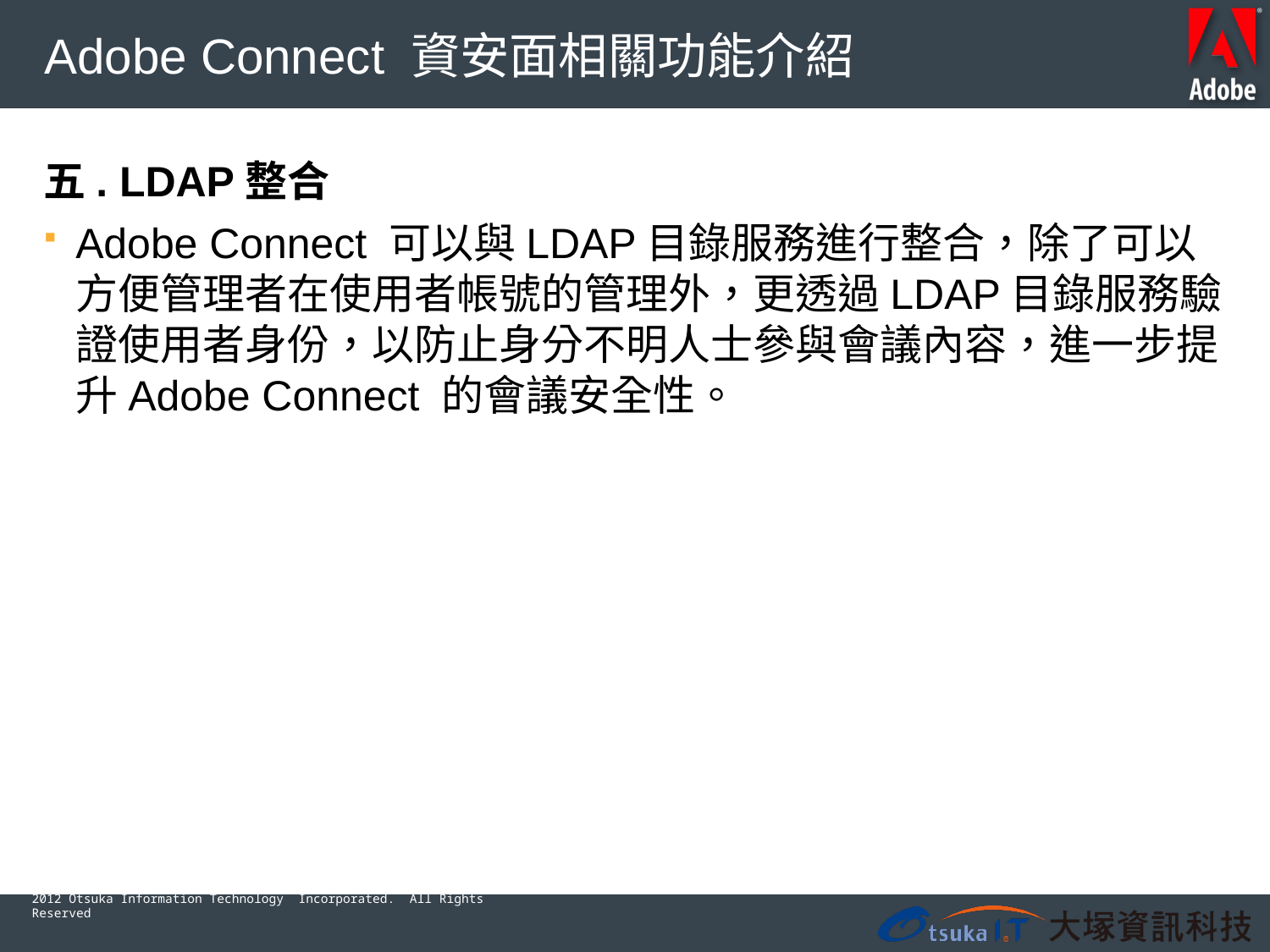

# Adobe Connect 資安面相關功能介紹
五. LDAP整合
Adobe Connect 可以與LDAP目錄服務進行整合，除了可以方便管理者在使用者帳號的管理外，更透過LDAP目錄服務驗證使用者身份，以防止身分不明人士參與會議內容，進一步提升Adobe Connect 的會議安全性。